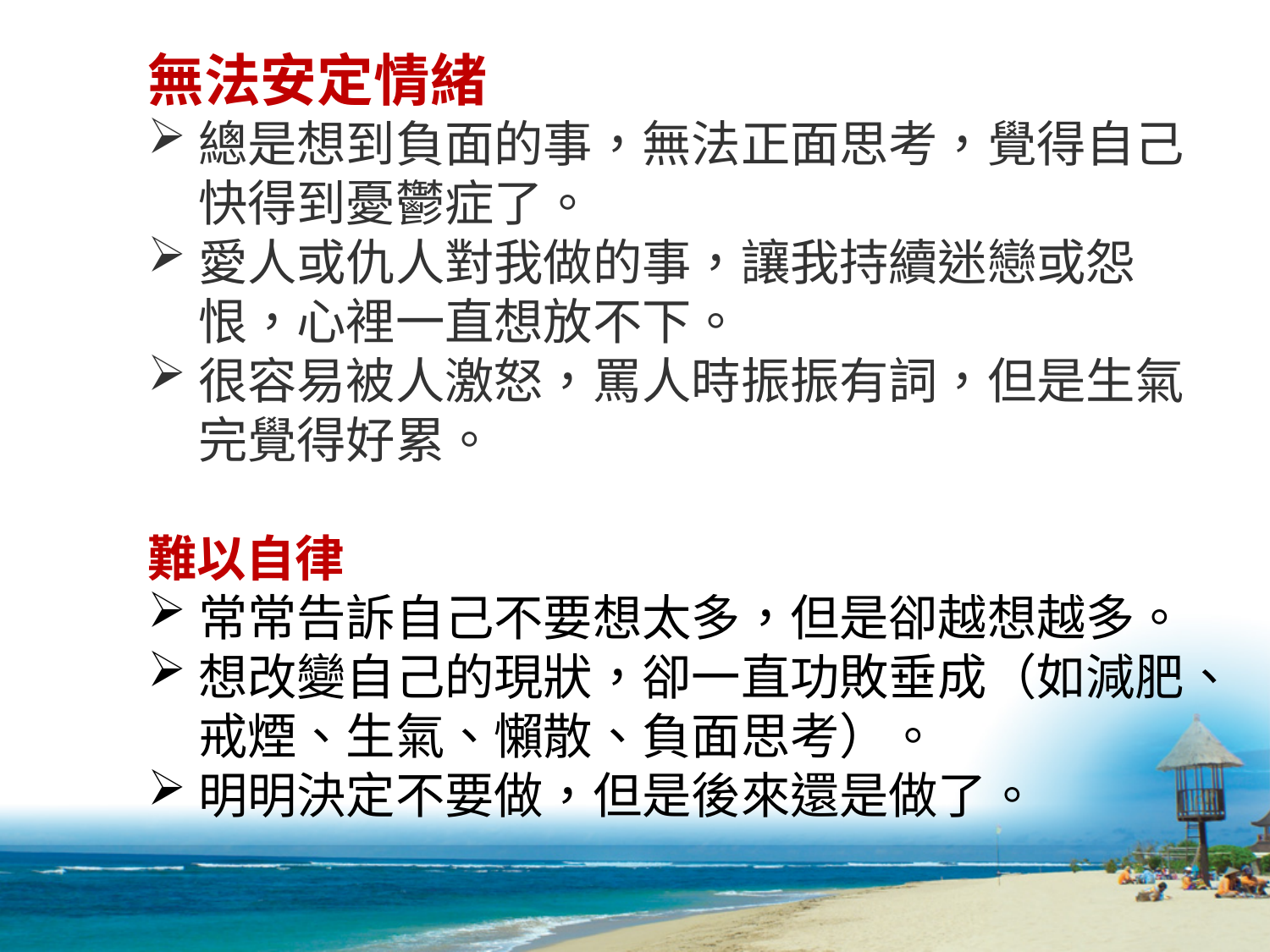

無法安定情緒
總是想到負面的事，無法正面思考，覺得自己快得到憂鬱症了。
愛人或仇人對我做的事，讓我持續迷戀或怨恨，心裡一直想放不下。
很容易被人激怒，罵人時振振有詞，但是生氣完覺得好累。

難以自律
常常告訴自己不要想太多，但是卻越想越多。
想改變自己的現狀，卻一直功敗垂成（如減肥、戒煙、生氣、懶散、負面思考）。
明明決定不要做，但是後來還是做了。